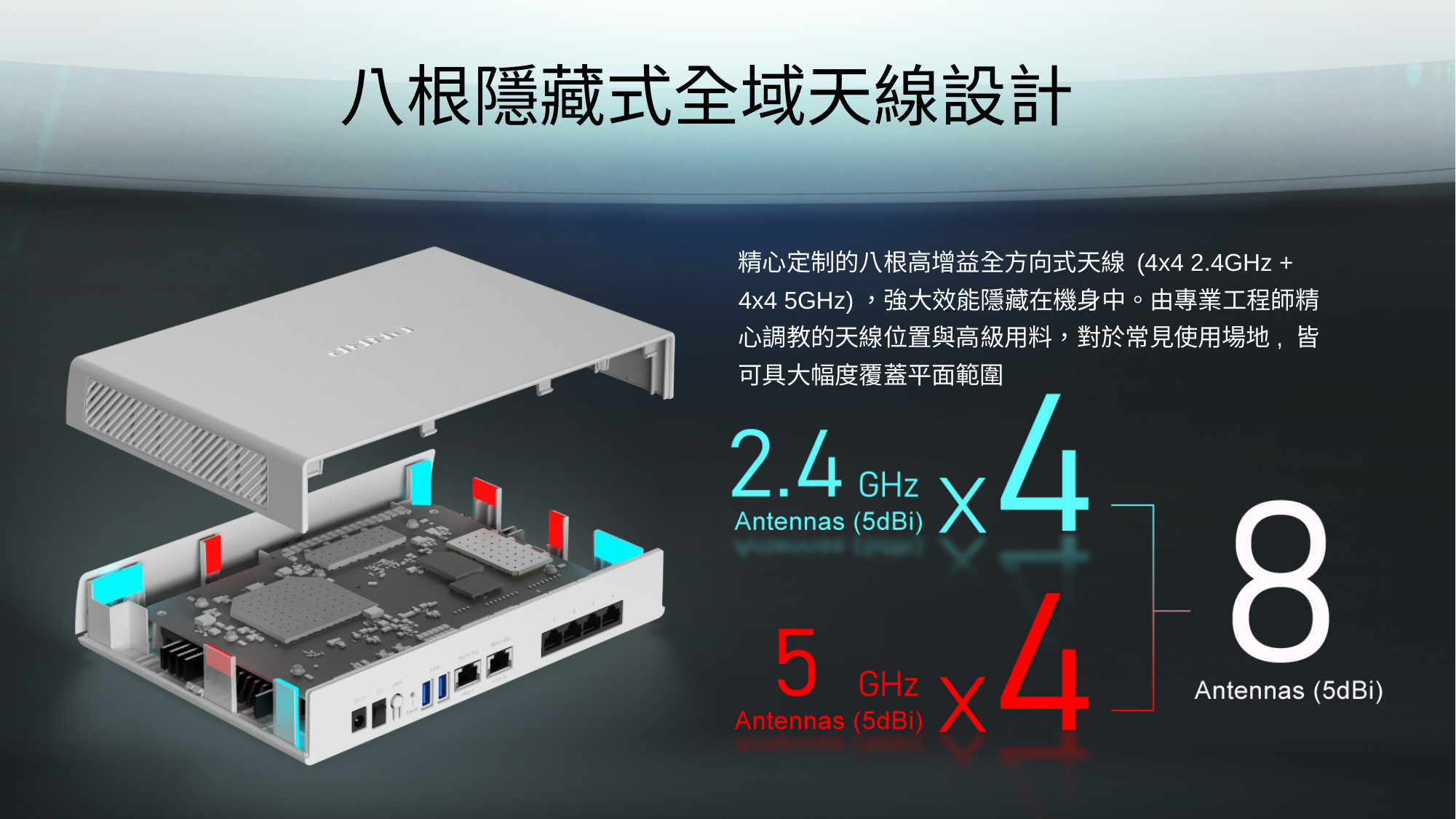

藍色: Four 2.4GHz Antennas (5dBi)
紅色: Four 5GHz Antenna (5dBi)
# 八根隱藏式全域天線設計
精心定制的八根高增益全方向式天線 (4x4 2.4GHz + 4x4 5GHz)，強大效能隱藏在機身中。由專業工程師精心調教的天線位置與高級用料，對於常見使用場地, 皆可具大幅度覆蓋平面範圍